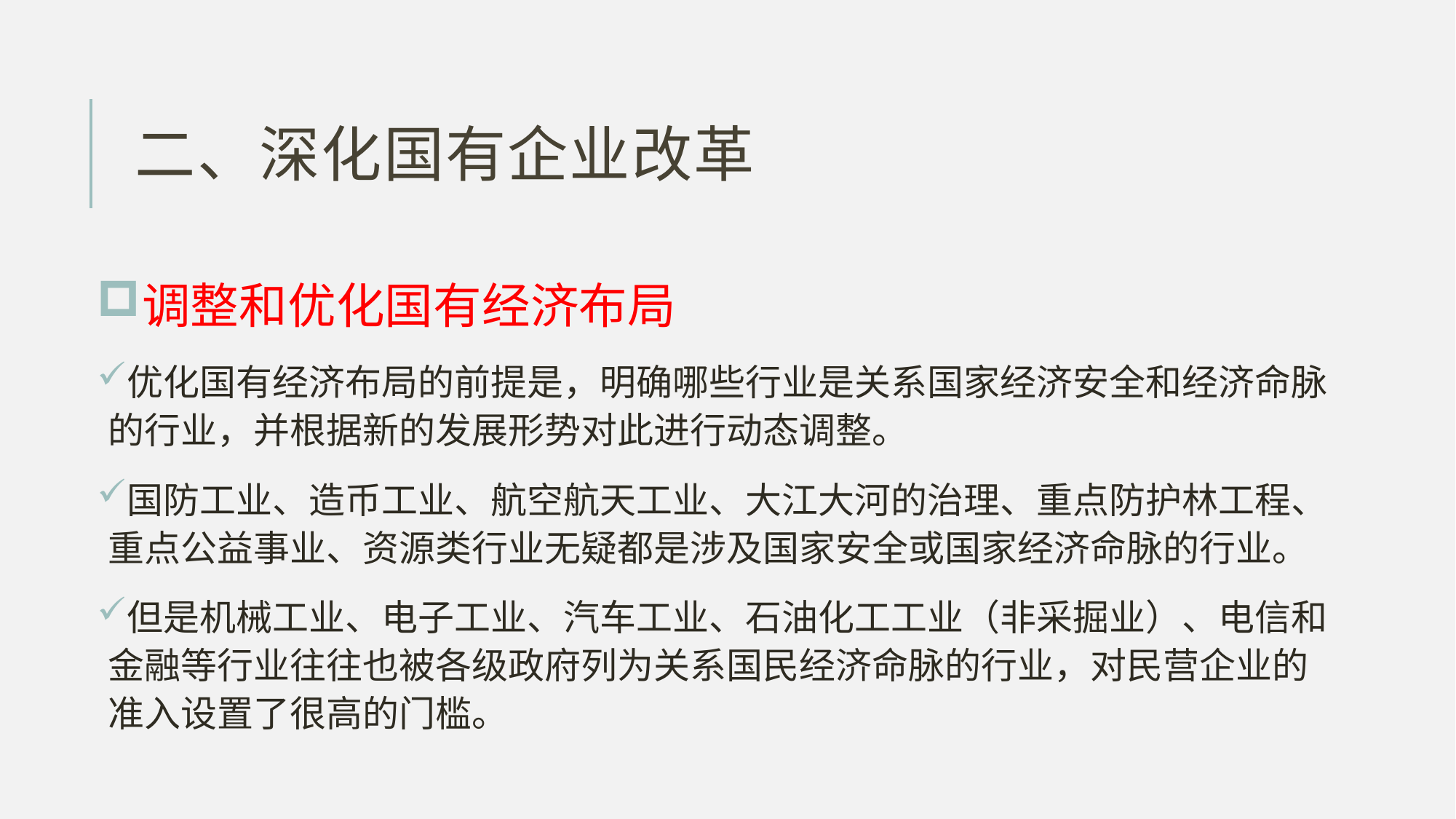

# 二、深化国有企业改革
调整和优化国有经济布局
优化国有经济布局的前提是，明确哪些行业是关系国家经济安全和经济命脉的行业，并根据新的发展形势对此进行动态调整。
国防工业、造币工业、航空航天工业、大江大河的治理、重点防护林工程、重点公益事业、资源类行业无疑都是涉及国家安全或国家经济命脉的行业。
但是机械工业、电子工业、汽车工业、石油化工工业（非采掘业）、电信和金融等行业往往也被各级政府列为关系国民经济命脉的行业，对民营企业的准入设置了很高的门槛。